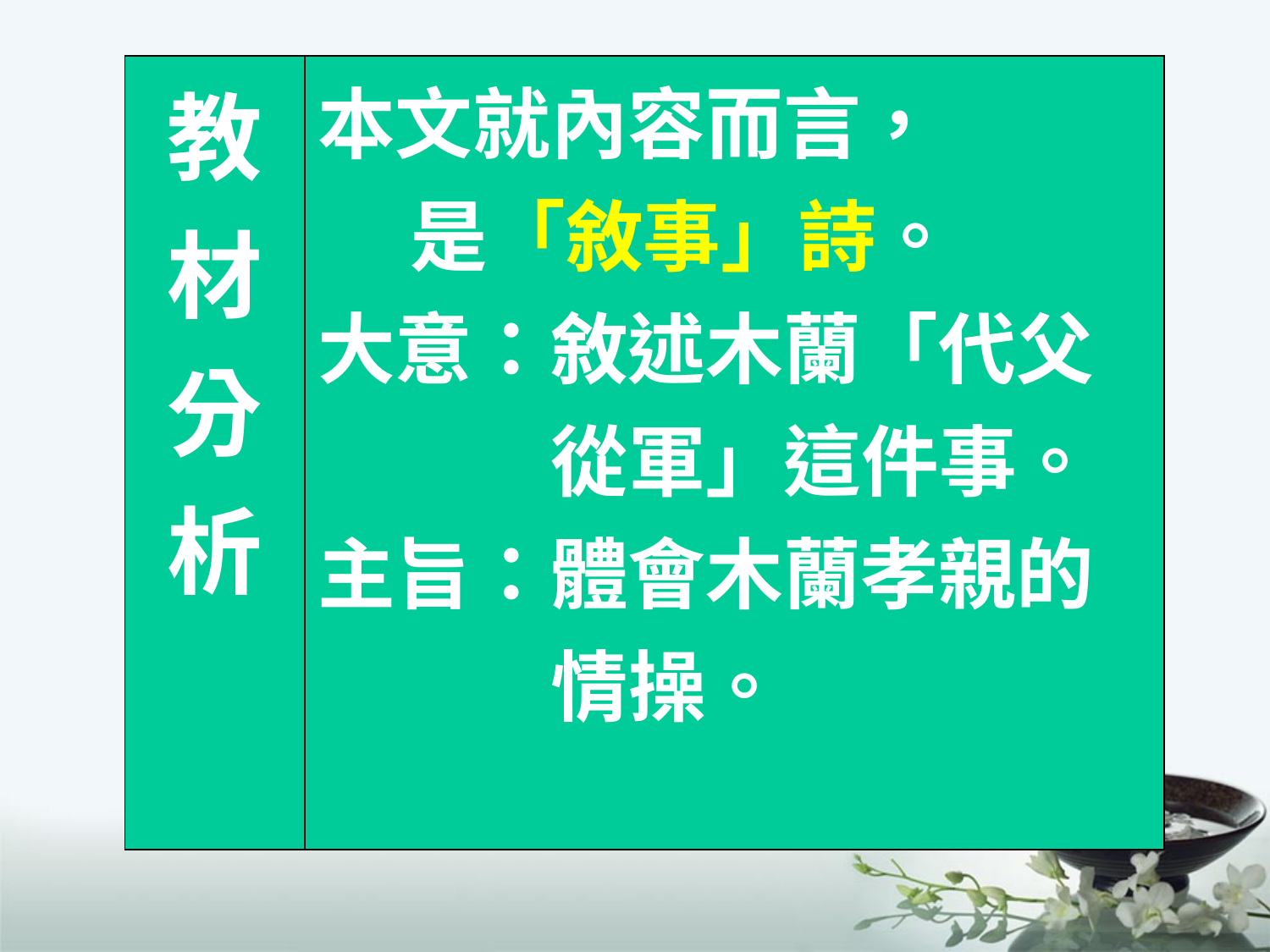

| 教材分析 | 本文就內容而言， 是「敘事」詩。 大意：敘述木蘭「代父 從軍」這件事。 主旨：體會木蘭孝親的 情操。 |
| --- | --- |